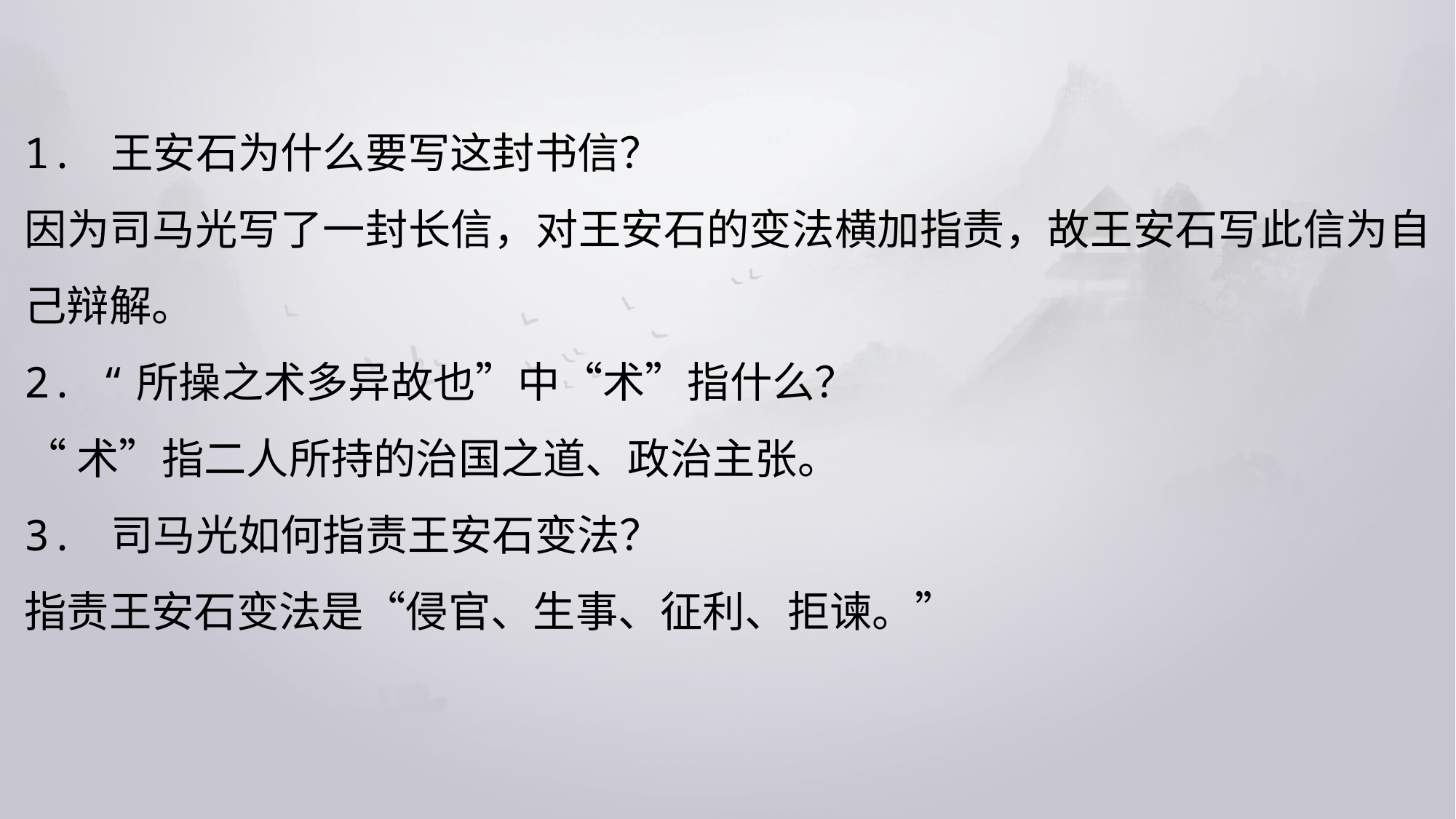

1. 王安石为什么要写这封书信？
因为司马光写了一封长信，对王安石的变法横加指责，故王安石写此信为自己辩解。
2. “所操之术多异故也”中“术”指什么？
“术”指二人所持的治国之道、政治主张。
3. 司马光如何指责王安石变法？
指责王安石变法是“侵官、生事、征利、拒谏。”